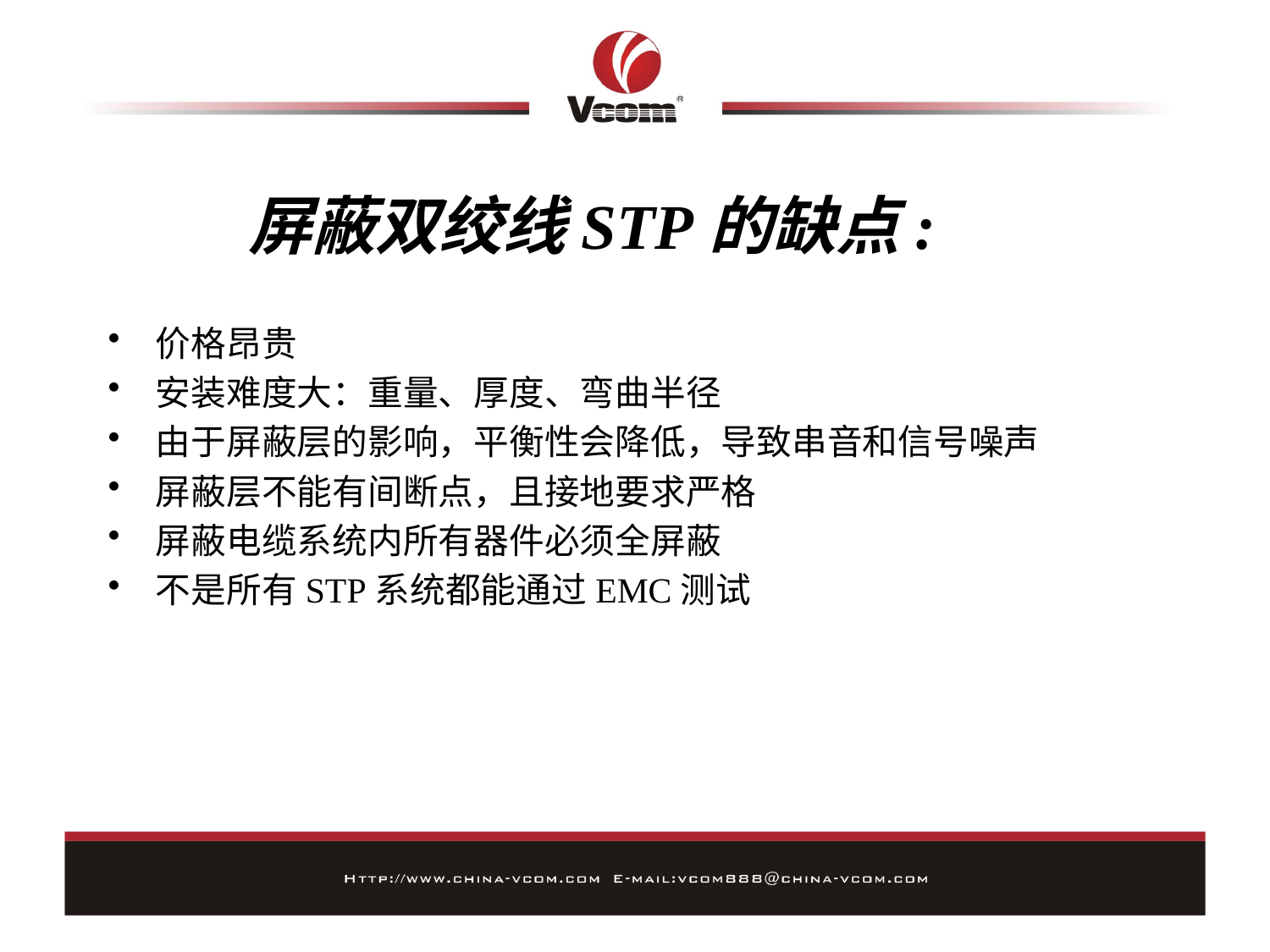

屏蔽双绞线STP的缺点:
价格昂贵
安装难度大：重量、厚度、弯曲半径
由于屏蔽层的影响，平衡性会降低，导致串音和信号噪声
屏蔽层不能有间断点，且接地要求严格
屏蔽电缆系统内所有器件必须全屏蔽
不是所有STP系统都能通过EMC测试